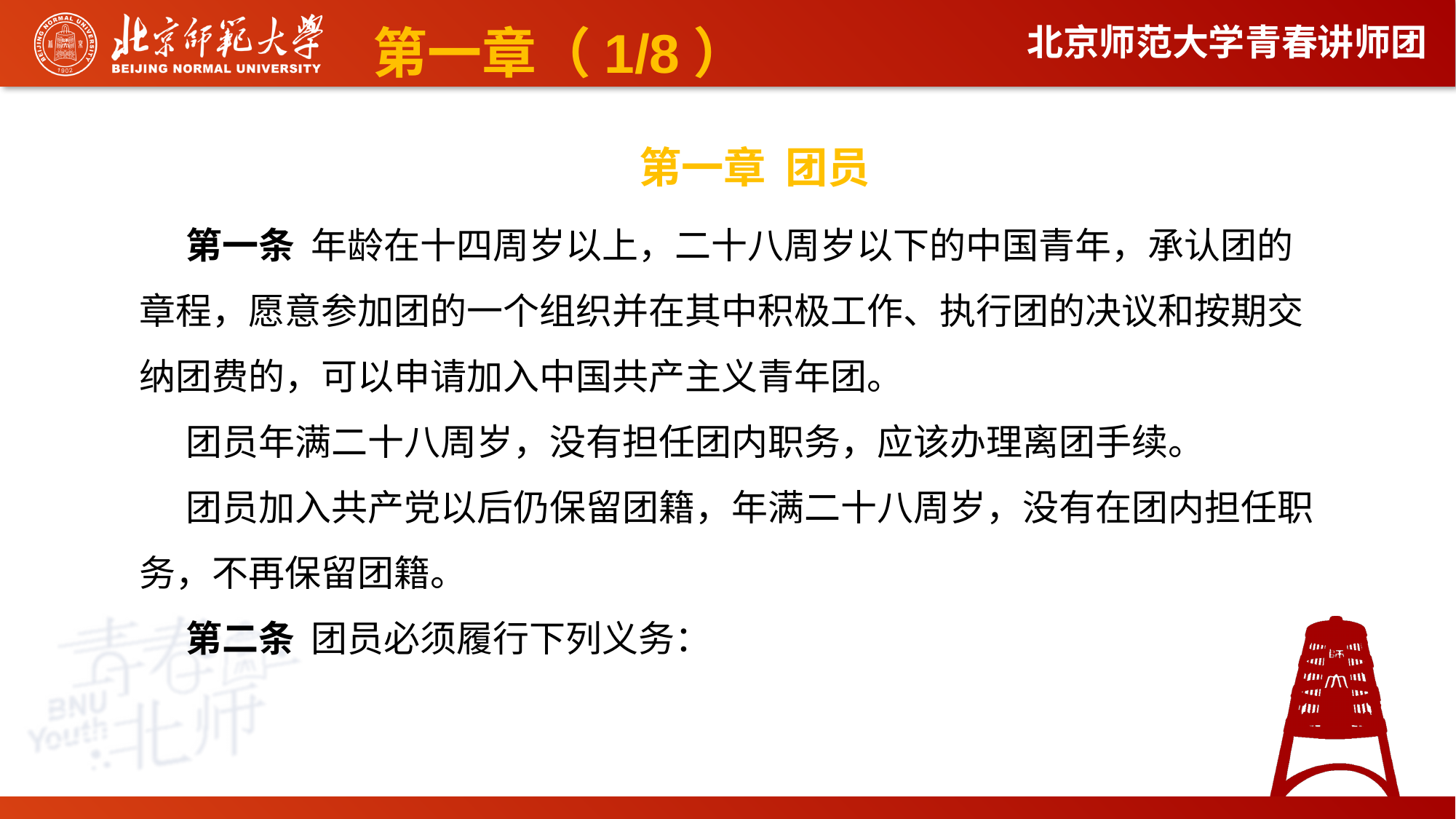

第一章（1/8）

第一章  团员
第一条  年龄在十四周岁以上，二十八周岁以下的中国青年，承认团的章程，愿意参加团的一个组织并在其中积极工作、执行团的决议和按期交纳团费的，可以申请加入中国共产主义青年团。
团员年满二十八周岁，没有担任团内职务，应该办理离团手续。
团员加入共产党以后仍保留团籍，年满二十八周岁，没有在团内担任职务，不再保留团籍。
第二条  团员必须履行下列义务：